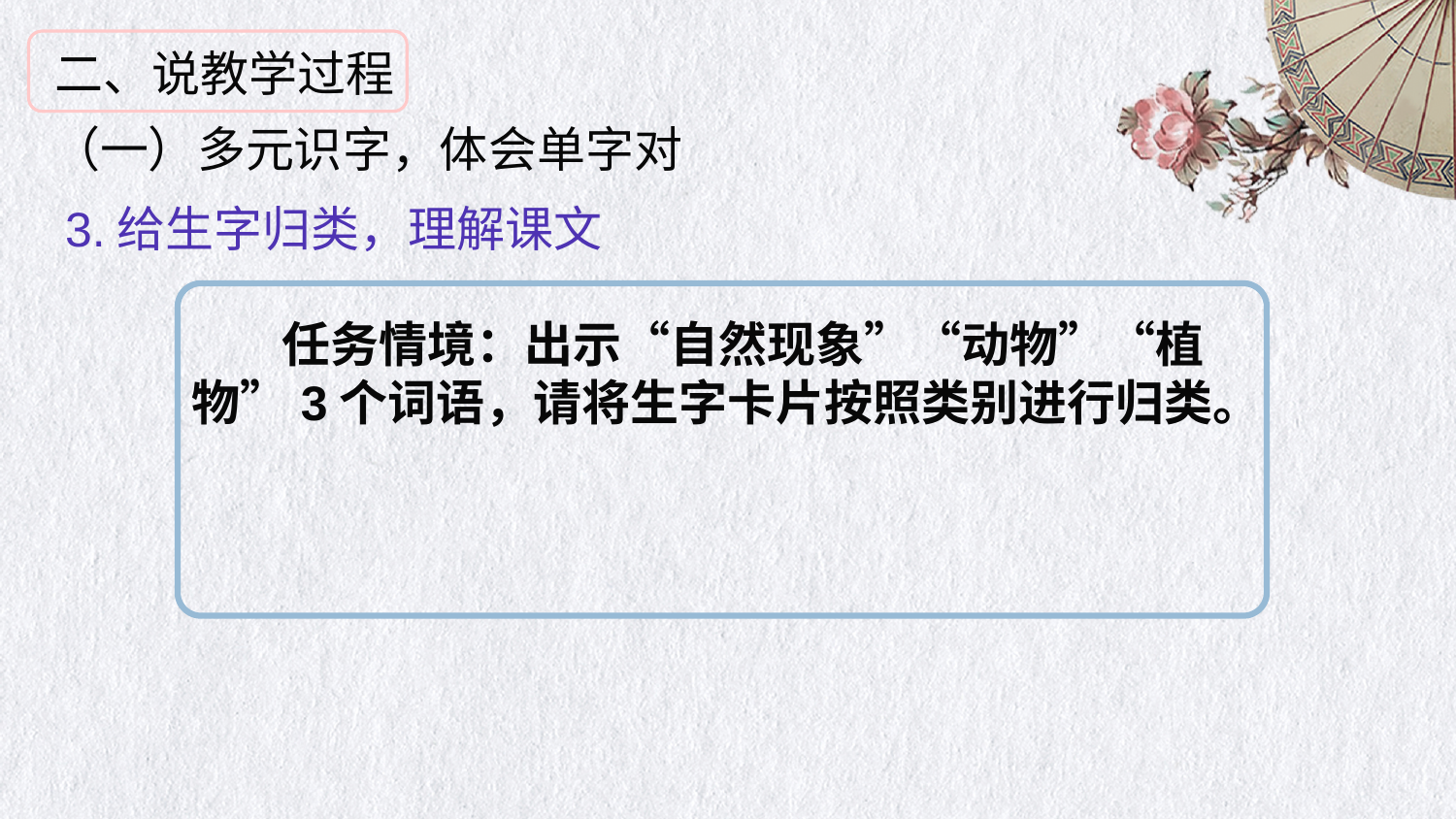

二、说教学过程
（一）多元识字，体会单字对
3.给生字归类，理解课文

  任务情境：出示“自然现象”“动物”“植物”3个词语，请将生字卡片按照类别进行归类。